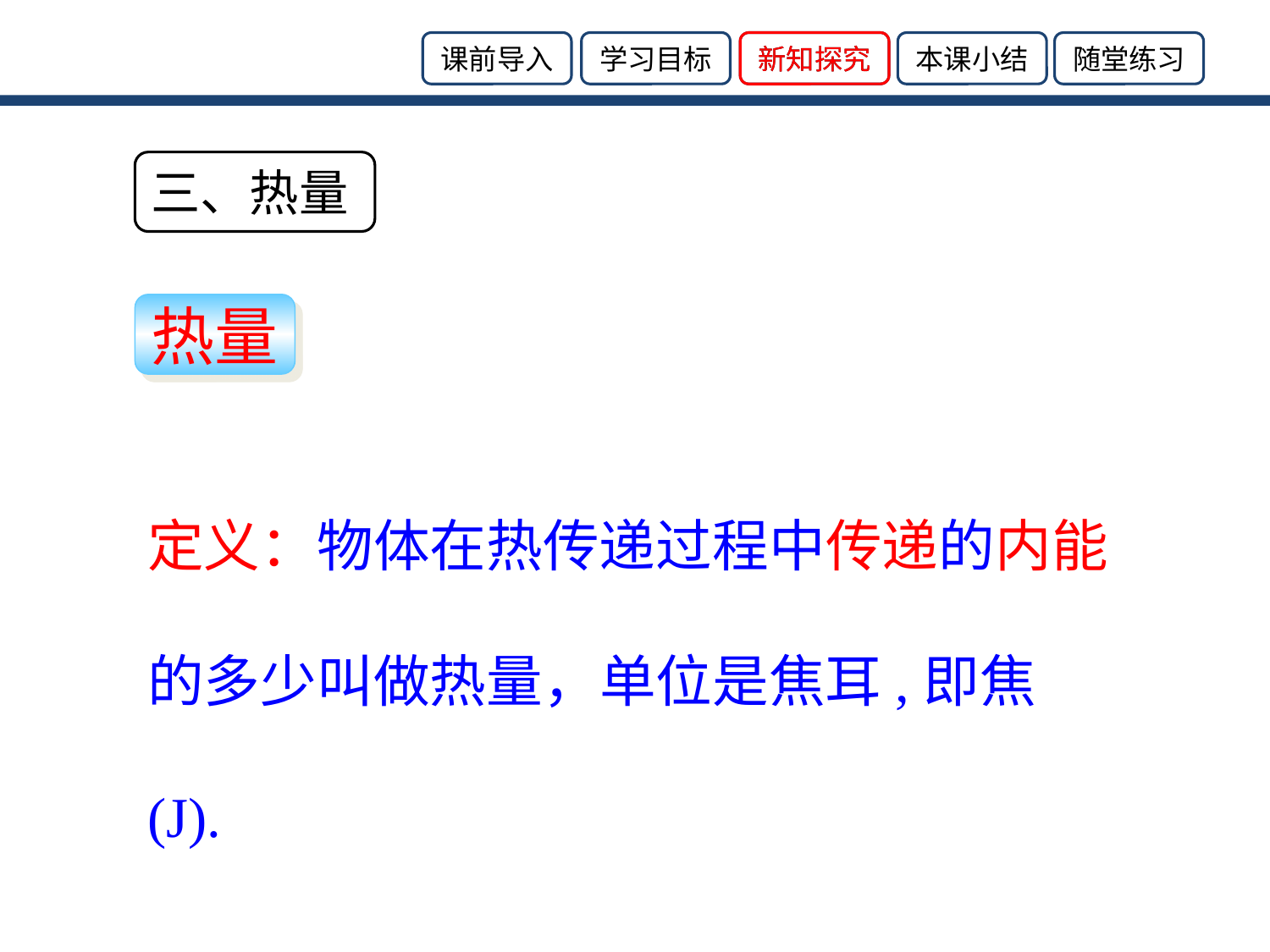

新知探究
三、热量
热量
定义：物体在热传递过程中传递的内能的多少叫做热量，单位是焦耳,即焦(J).